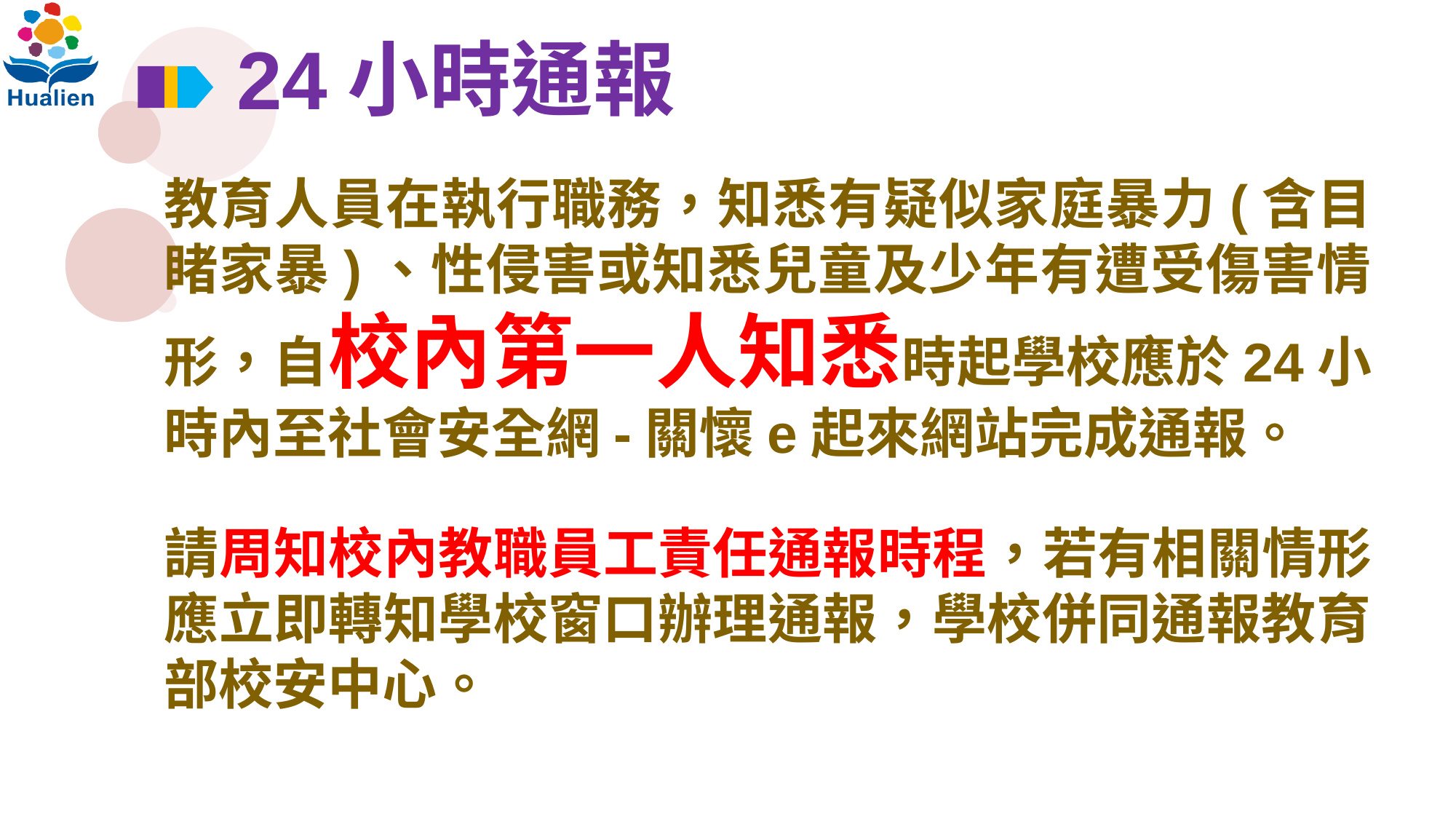

24小時通報

教育人員在執行職務，知悉有疑似家庭暴力(含目睹家暴)、性侵害或知悉兒童及少年有遭受傷害情形，自校內第一人知悉時起學校應於24小時內至社會安全網-關懷e起來網站完成通報。
請周知校內教職員工責任通報時程，若有相關情形應立即轉知學校窗口辦理通報，學校併同通報教育部校安中心。